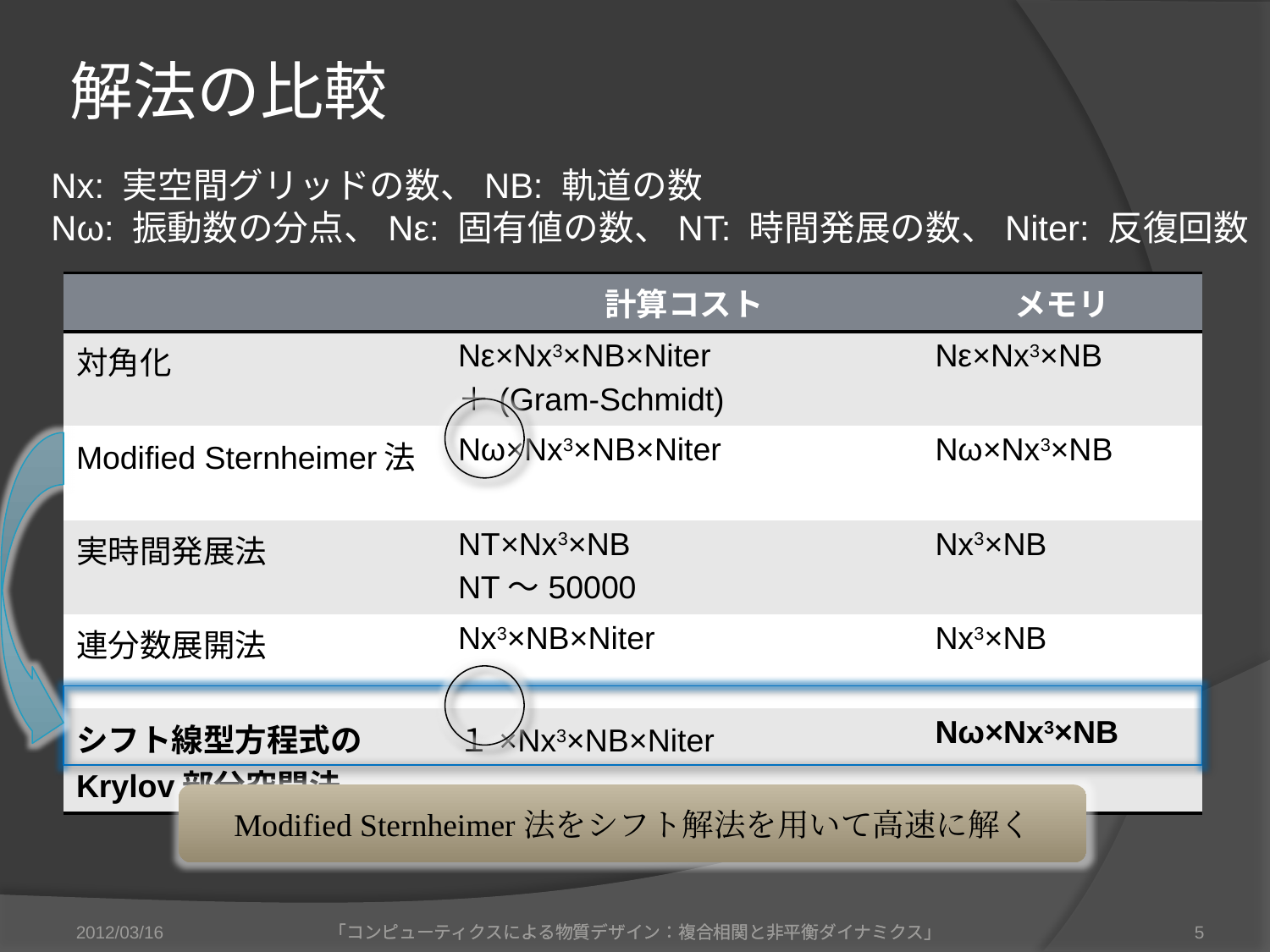

# 解法の比較

Nx: 実空間グリッドの数、NB: 軌道の数
Nω: 振動数の分点、Nε: 固有値の数、NT: 時間発展の数、Niter: 反復回数
|  | 計算コスト | メモリ |
| --- | --- | --- |
| 対角化 | Nε×Nx3×NB×Niter ＋(Gram-Schmidt) | Nε×Nx3×NB |
| Modified Sternheimer法 | Nω×Nx3×NB×Niter | Nω×Nx3×NB |
| 実時間発展法 | NT×Nx3×NB NT～50000 | Nx3×NB |
| 連分数展開法 | Nx3×NB×Niter | Nx3×NB |
| シフト線型方程式の Krylov部分空間法 | １×Nx3×NB×Niter | Nω×Nx3×NB |

Modified Sternheimer法をシフト解法を用いて高速に解く
2012/03/16
「コンピューティクスによる物質デザイン：複合相関と非平衡ダイナミクス」
「コンピューティクスによる物質デザイン：複合相関と非平衡ダイナミクス」
5